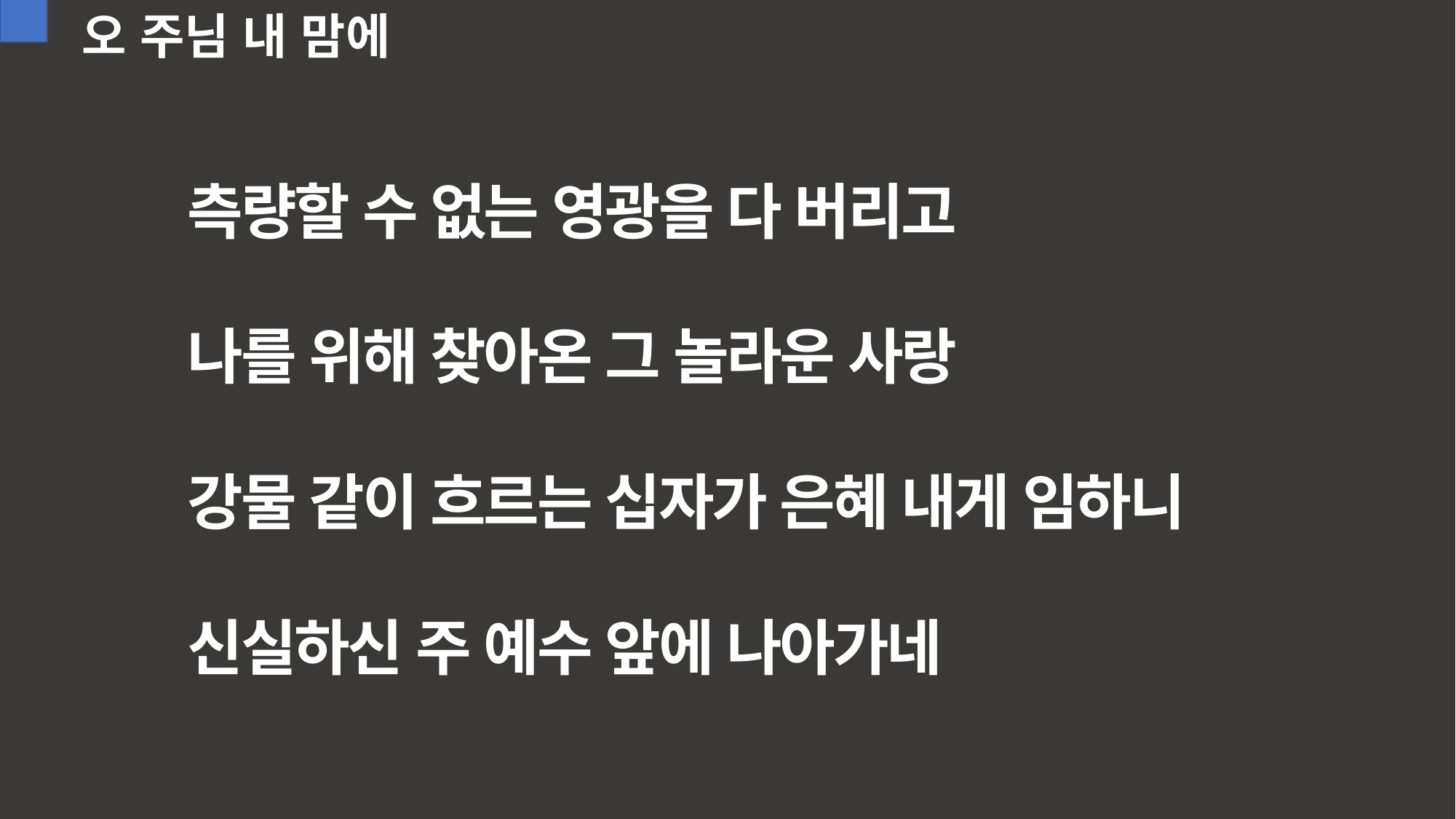

오 주님 내 맘에

측량할 수 없는 영광을 다 버리고
나를 위해 찾아온 그 놀라운 사랑
강물 같이 흐르는 십자가 은혜 내게 임하니
신실하신 주 예수 앞에 나아가네